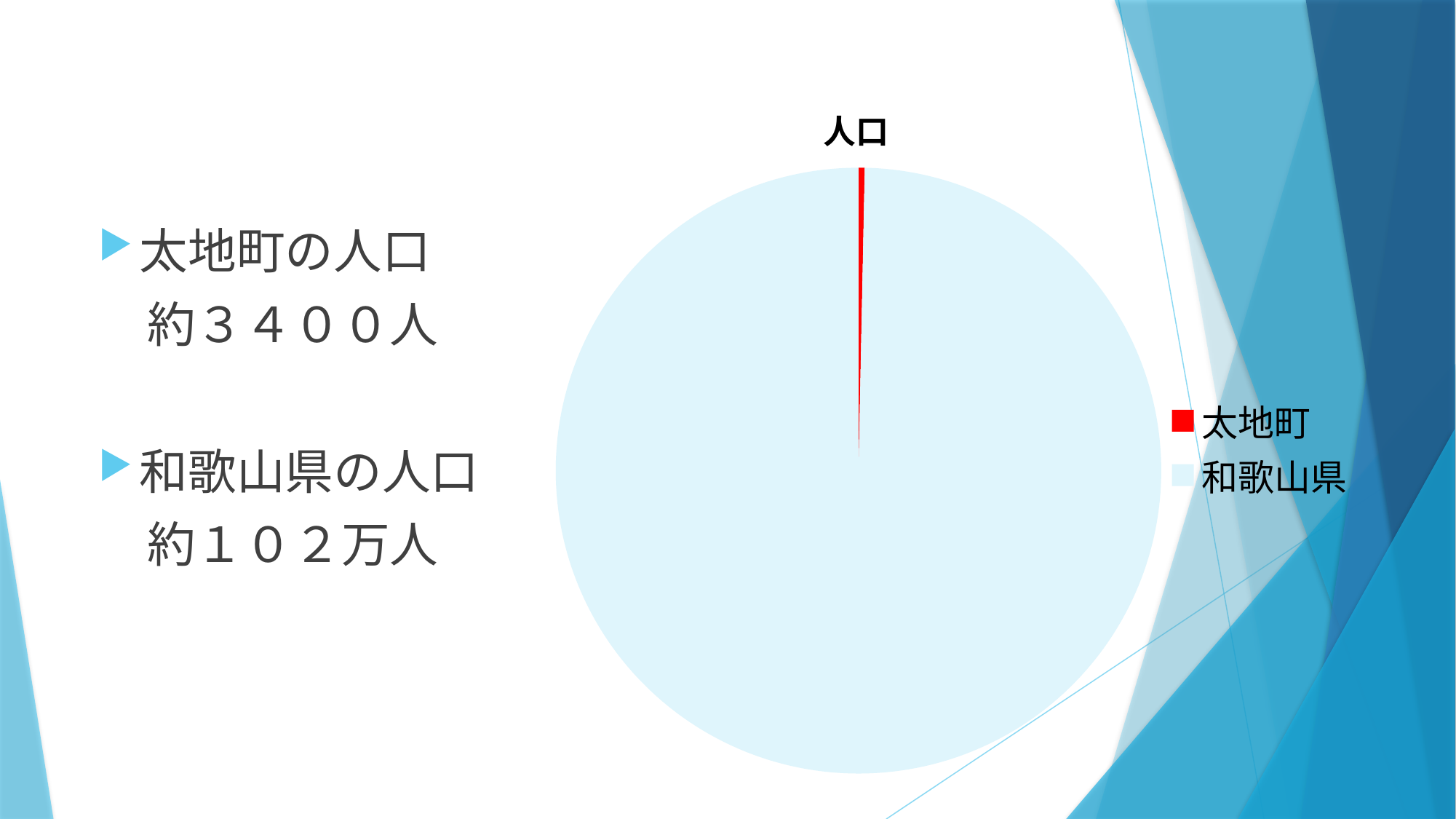

太地町の人口
　約３４００人

和歌山県の人口
　約１０２万人

### Chart:

| Category | 人口 |
|---|---|
| 太地町 | 3387.0 |
| 和歌山県 | 1020000.0 |